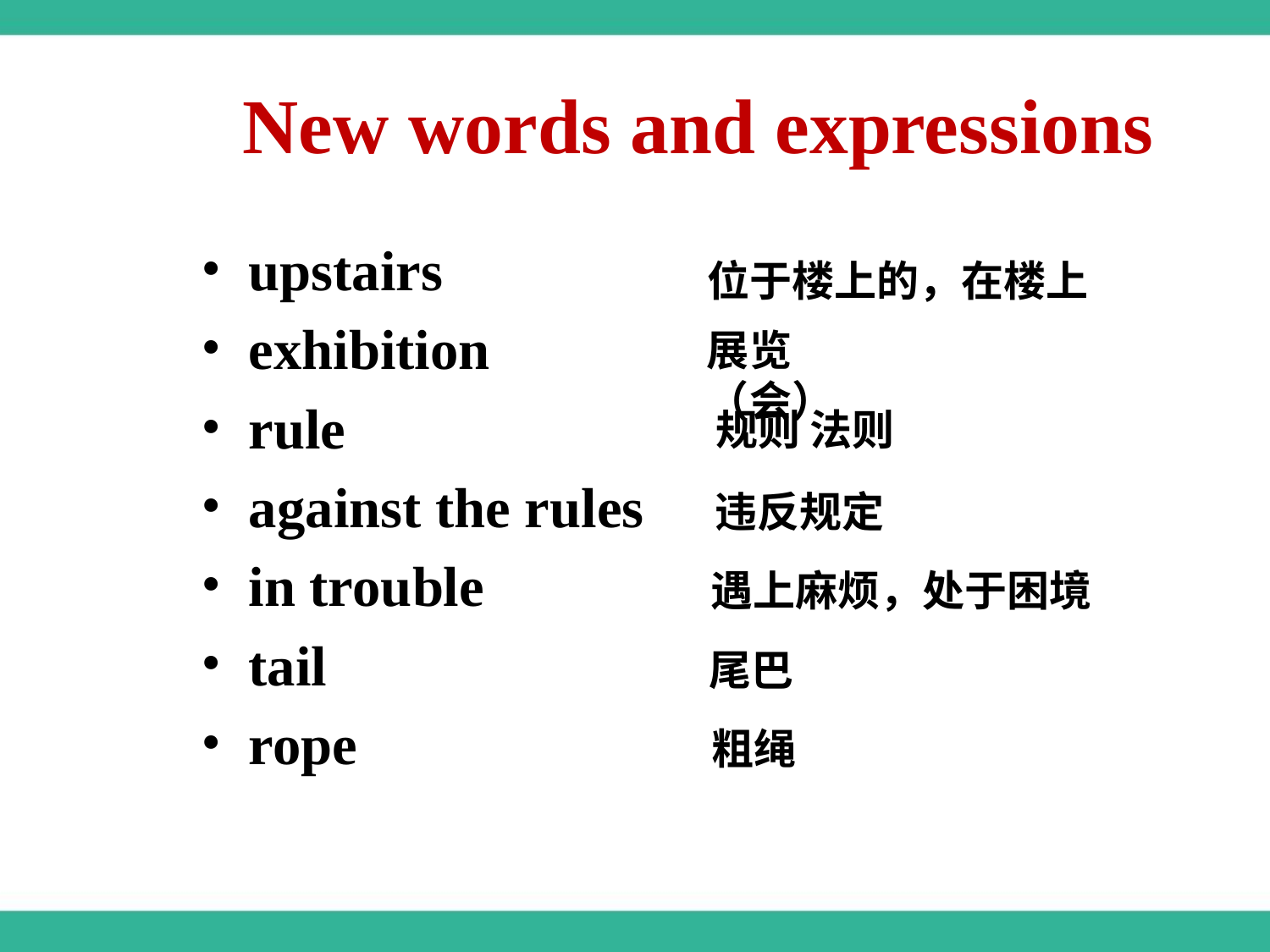

New words and expressions
upstairs
exhibition
rule
against the rules    违反规定
in trouble               遇上麻烦，处于困境
tail                          尾巴
rope                        粗绳
位于楼上的，在楼上
展览（会）
   规则 法则